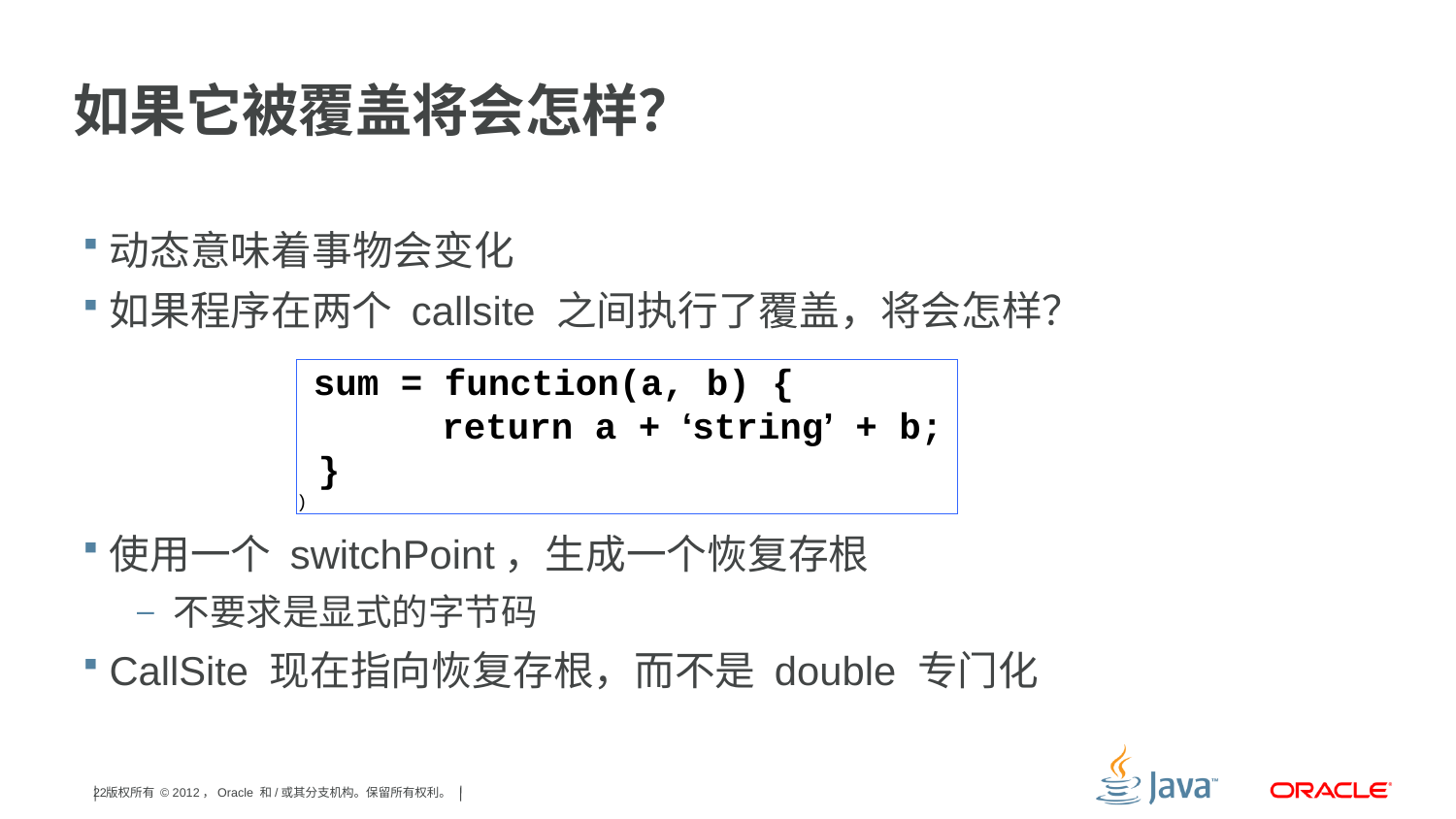

# 如果它被覆盖将会怎样？
动态意味着事物会变化
如果程序在两个 callsite 之间执行了覆盖，将会怎样？

使用一个 switchPoint，生成一个恢复存根
不要求是显式的字节码
CallSite 现在指向恢复存根，而不是 double 专门化

 sum = function(a, b) {
	return a + ‘string’ + b;
 }
)